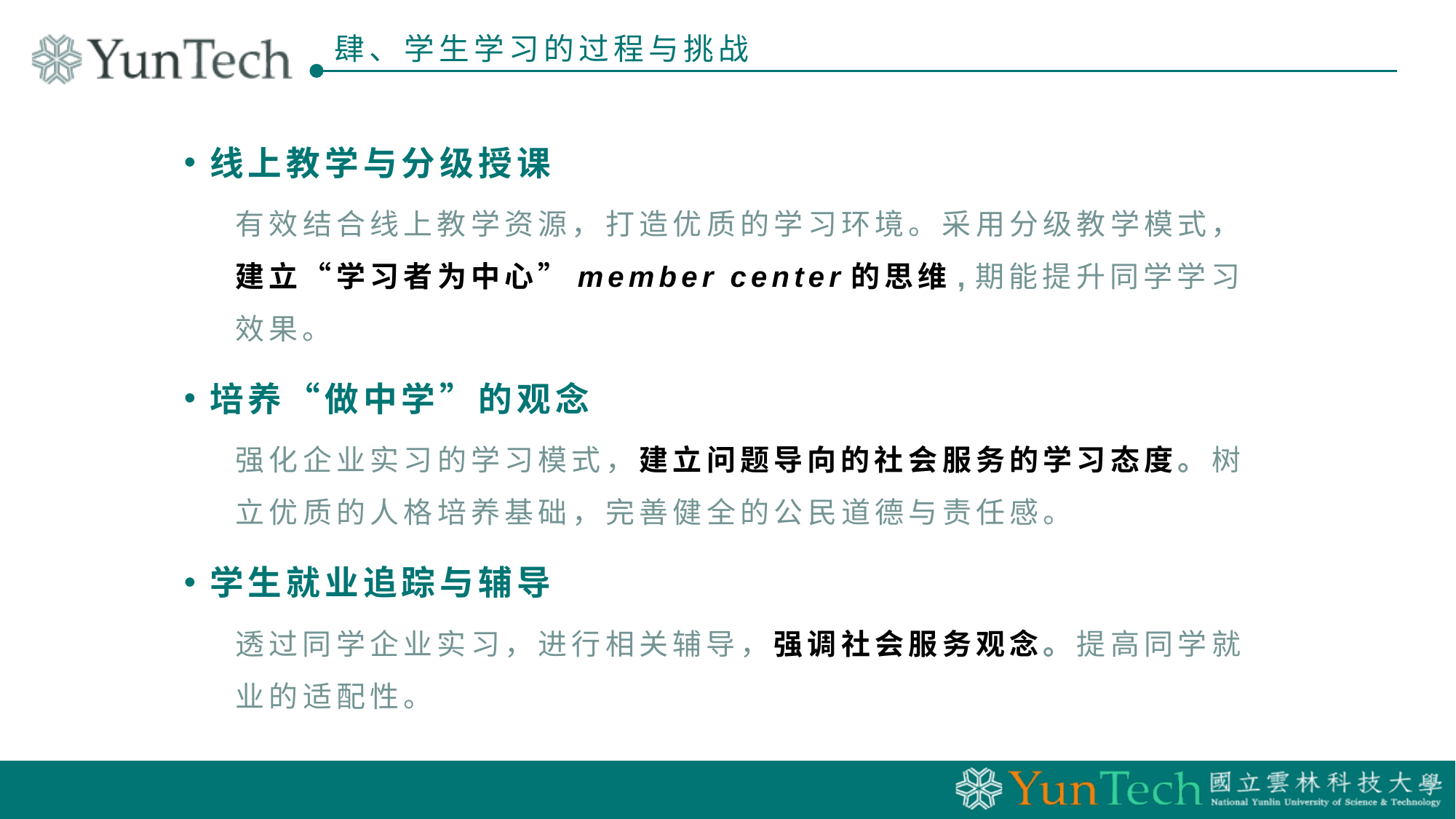

线上教学与分级授课
有效结合线上教学资源，打造优质的学习环境。采用分级教学模式，建立“学习者为中心”member center的思维,期能提升同学学习效果。
培养“做中学”的观念
强化企业实习的学习模式，建立问题导向的社会服务的学习态度。树立优质的人格培养基础，完善健全的公民道德与责任感。
学生就业追踪与辅导
透过同学企业实习，进行相关辅导，强调社会服务观念。提高同学就业的适配性。